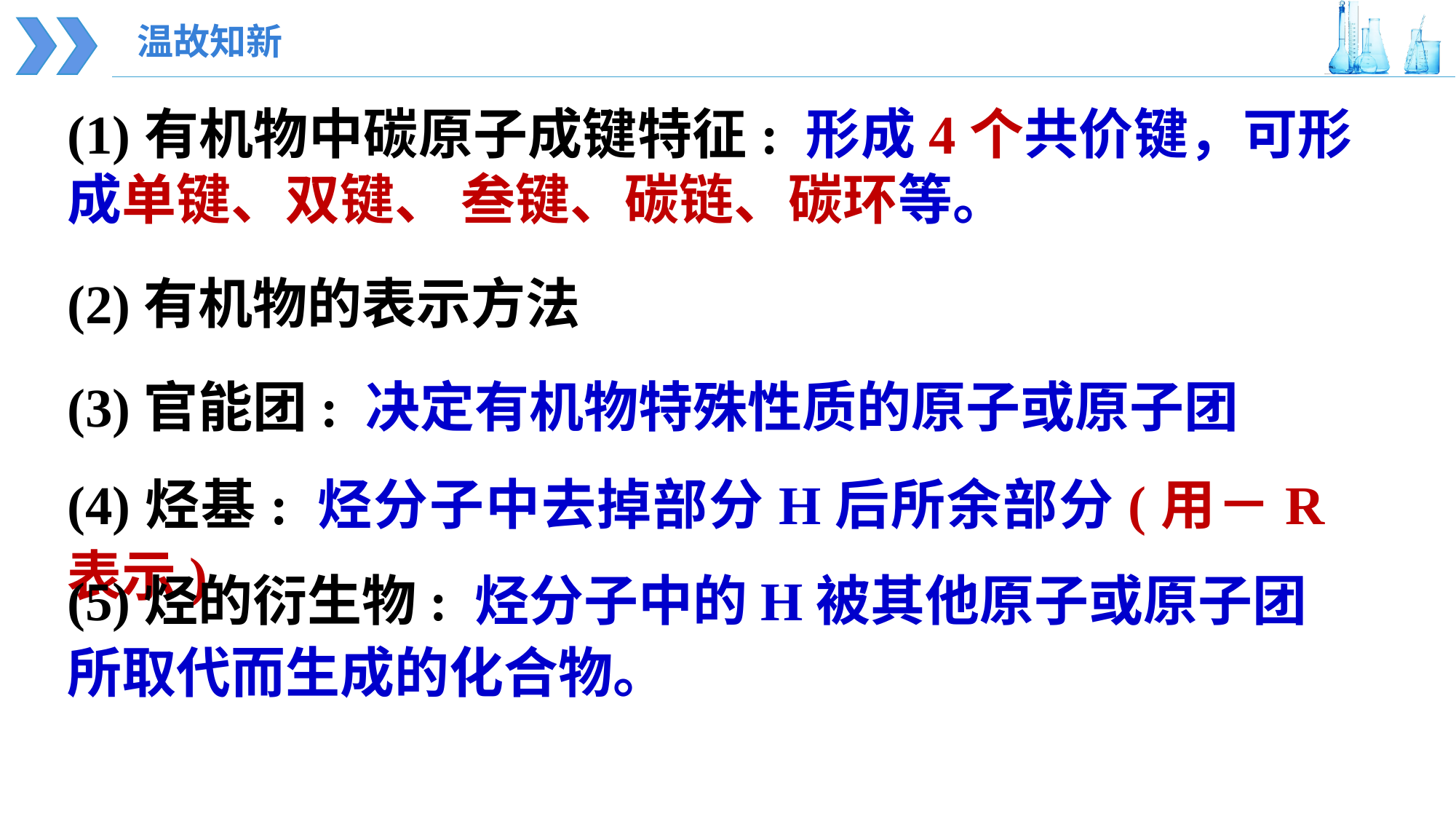

温故知新
(1)有机物中碳原子成键特征: 形成4个共价键，可形成单键、双键、 叁键、碳链、碳环等。
(2)有机物的表示方法
(3)官能团: 决定有机物特殊性质的原子或原子团
(4)烃基: 烃分子中去掉部分H后所余部分(用－R表示)
(5)烃的衍生物: 烃分子中的H被其他原子或原子团所取代而生成的化合物。